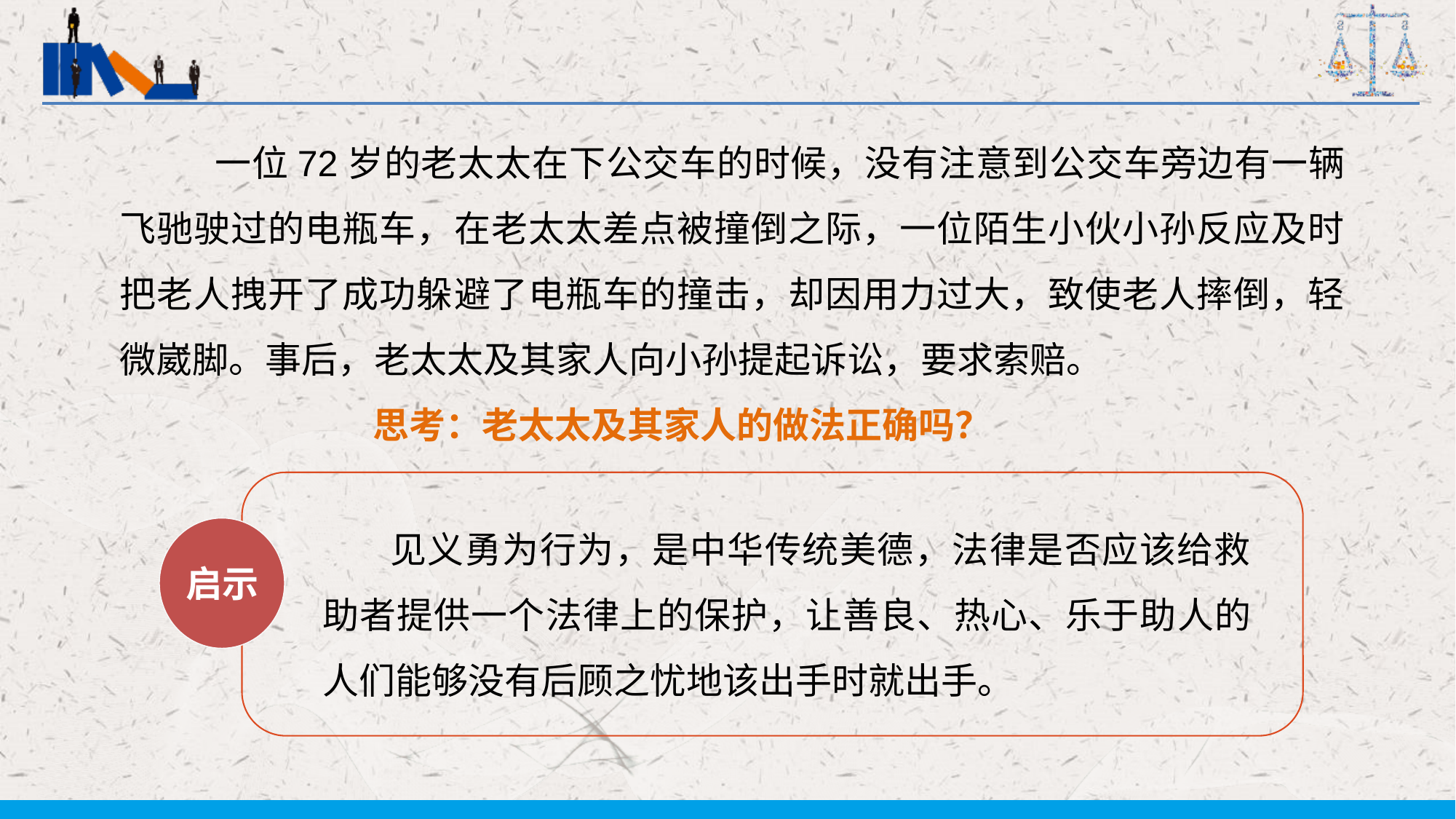

一位72岁的老太太在下公交车的时候，没有注意到公交车旁边有一辆飞驰驶过的电瓶车，在老太太差点被撞倒之际，一位陌生小伙小孙反应及时把老人拽开了成功躲避了电瓶车的撞击，却因用力过大，致使老人摔倒，轻微崴脚。事后，老太太及其家人向小孙提起诉讼，要求索赔。
                                思考：老太太及其家人的做法正确吗？

        见义勇为行为，是中华传统美德，法律是否应该给救助者提供一个法律上的保护，让善良、热心、乐于助人的人们能够没有后顾之忧地该出手时就出手。

启示